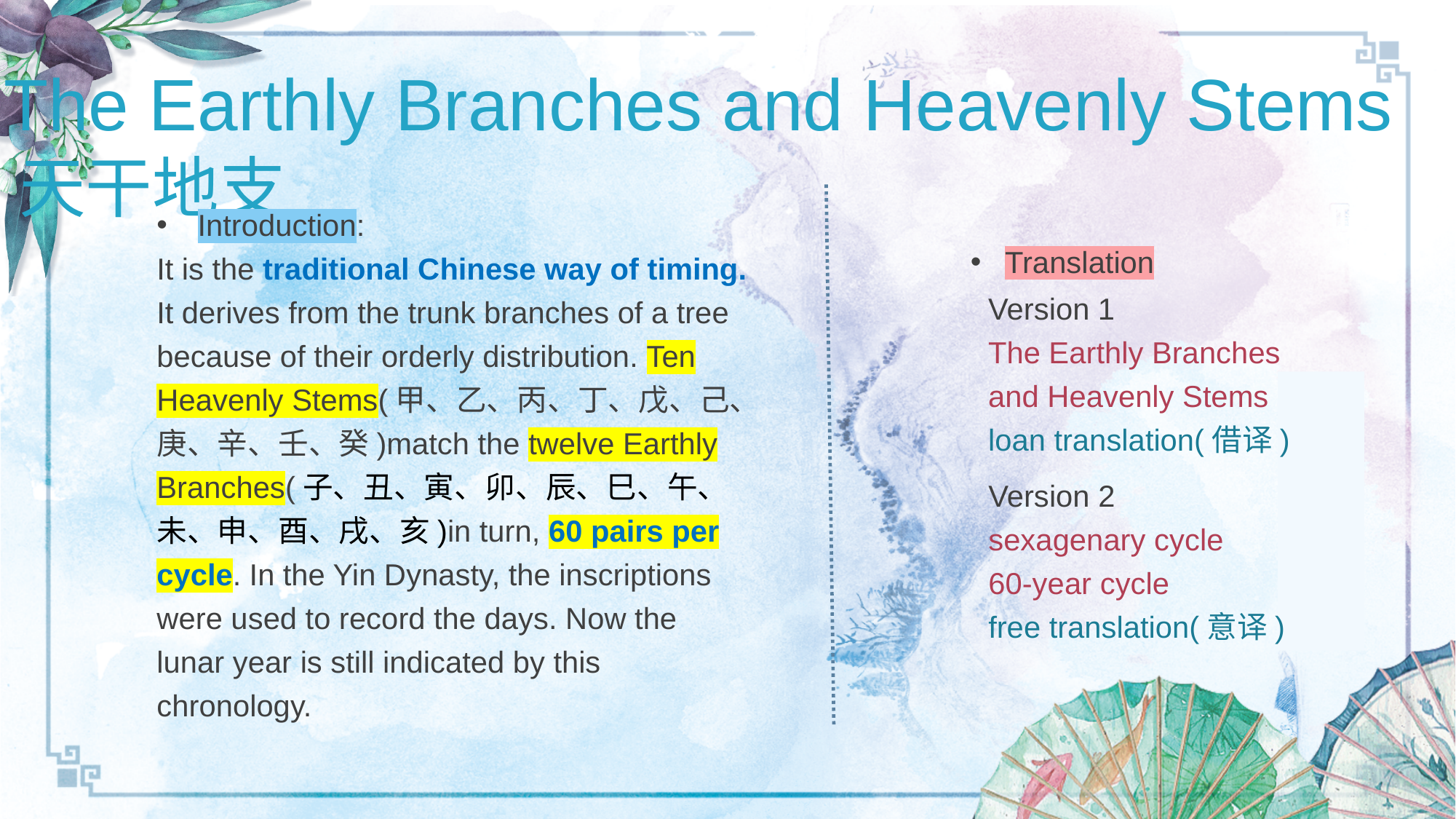

3.The Earthly Branches and Heavenly Stems
    天干地支
Translation
Introduction:
It is the traditional Chinese way of timing. It derives from the trunk branches of a tree because of their orderly distribution. Ten Heavenly Stems(甲、乙、丙、丁、戊、己、庚、辛、壬、癸)match the twelve Earthly Branches(子、丑、寅、卯、辰、巳、午、未、申、酉、戌、亥)in turn, 60 pairs per cycle. In the Yin Dynasty, the inscriptions were used to record the days. Now the lunar year is still indicated by this chronology.
Version 1
The Earthly Branches and Heavenly Stems
loan translation(借译)
Version 2
sexagenary cycle
60-year cycle
free translation(意译)